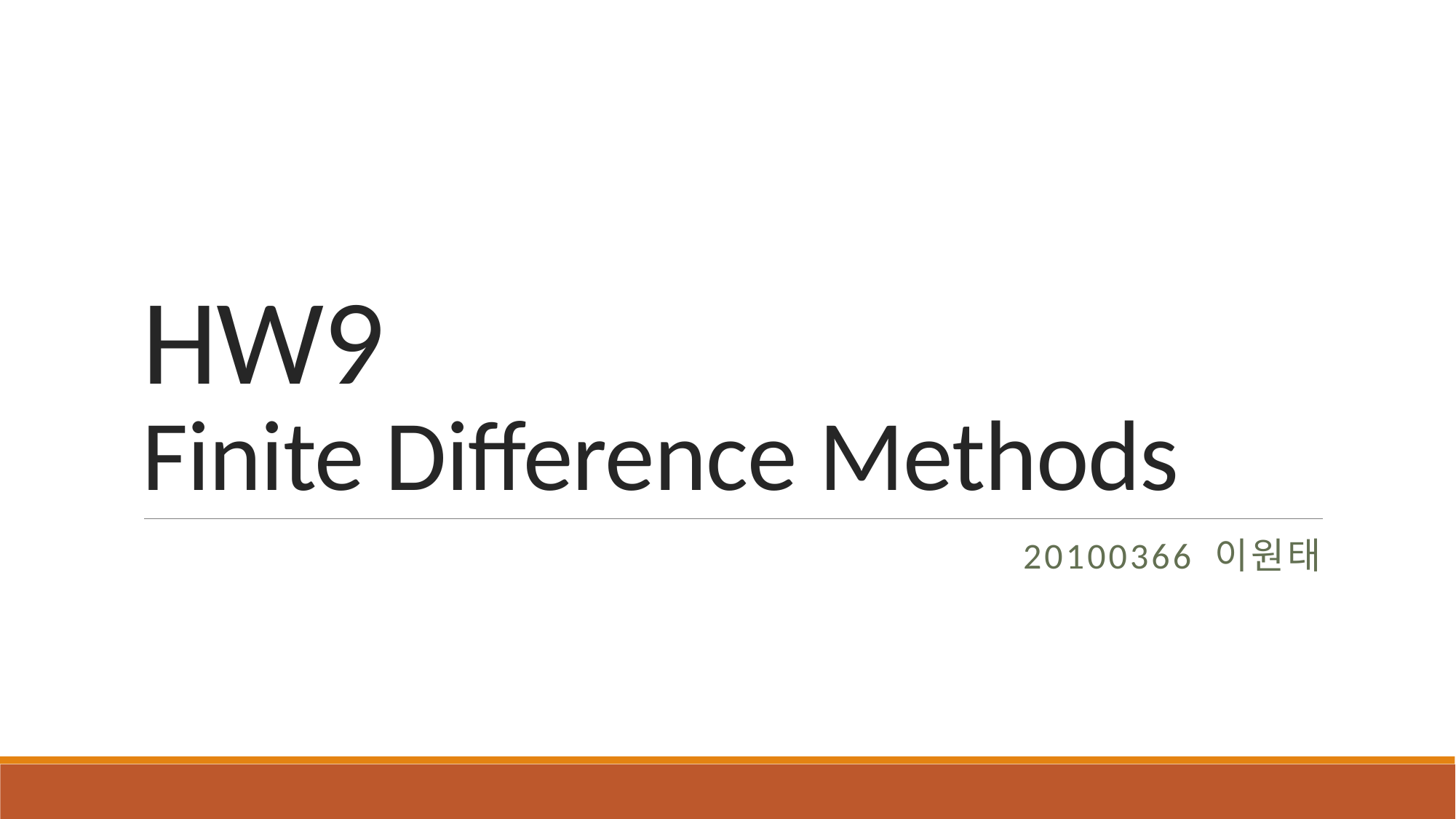

# HW9 Finite Difference Methods
20100366 이원태